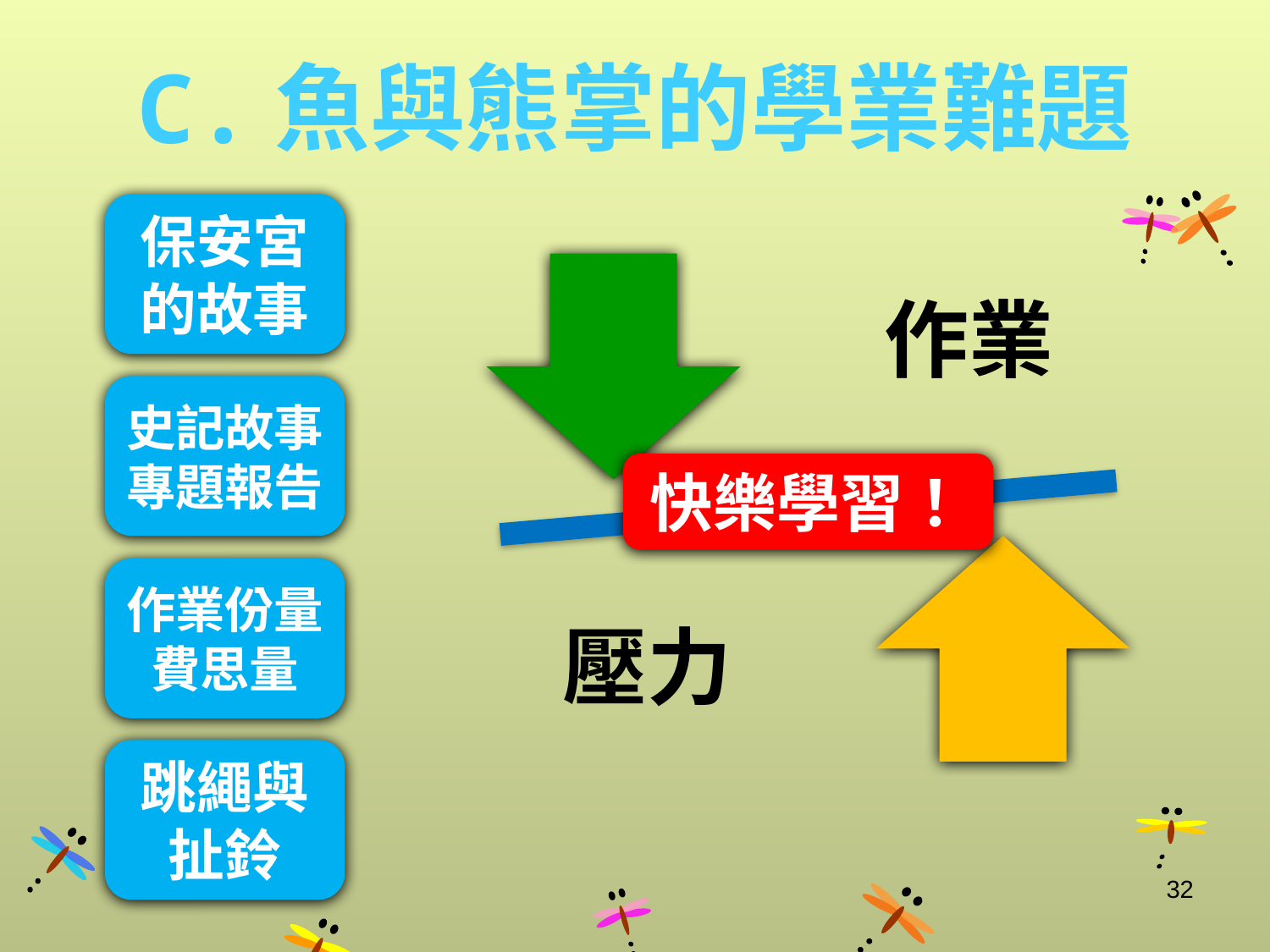

# C.魚與熊掌的學業難題
保安宮的故事
作業
壓力
史記故事
專題報告
快樂學習！
作業份量費思量
跳繩與扯鈴
32